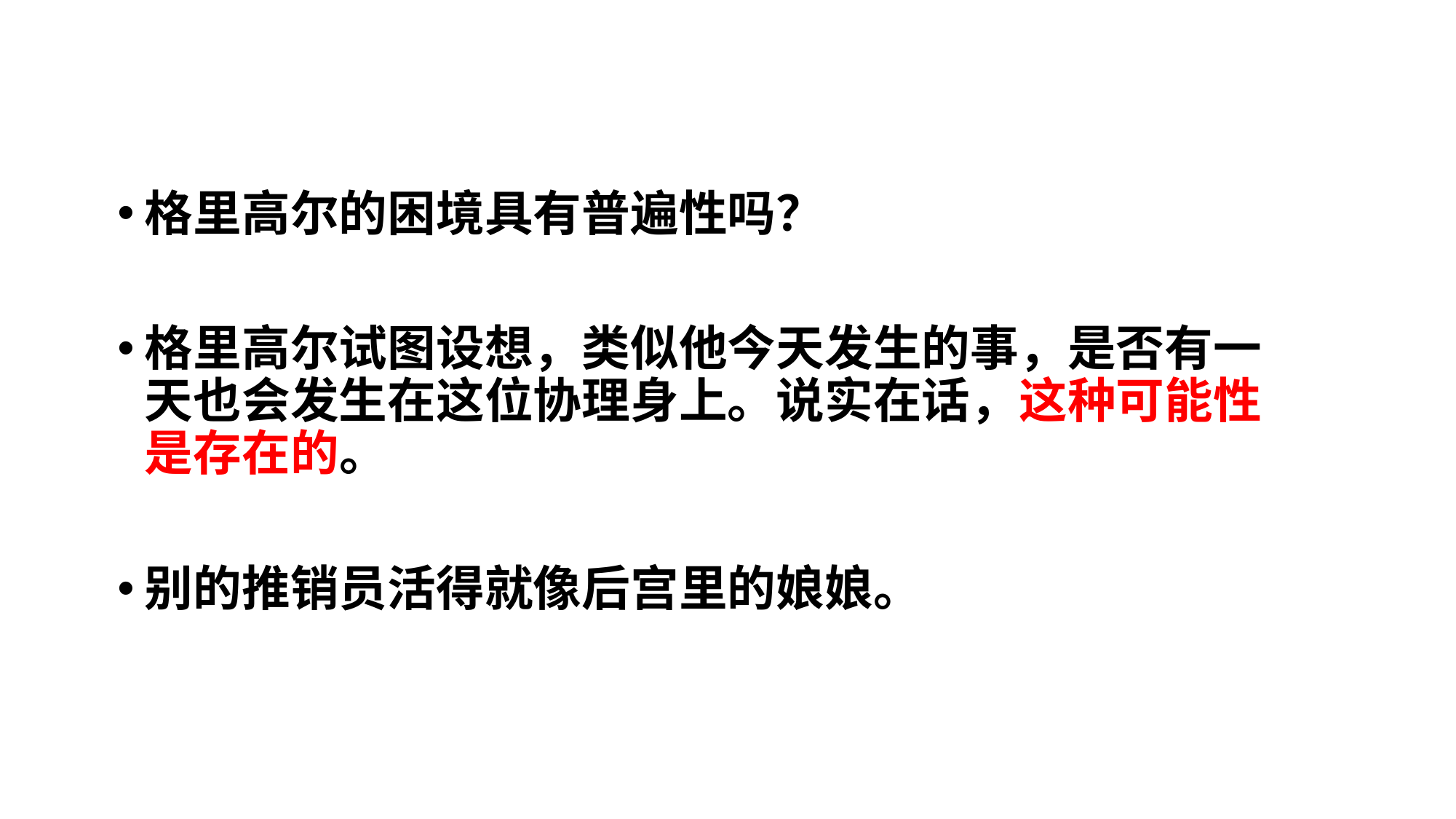

格里高尔的困境具有普遍性吗？

格里高尔试图设想，类似他今天发生的事，是否有一天也会发生在这位协理身上。说实在话，这种可能性是存在的。

别的推销员活得就像后宫里的娘娘。